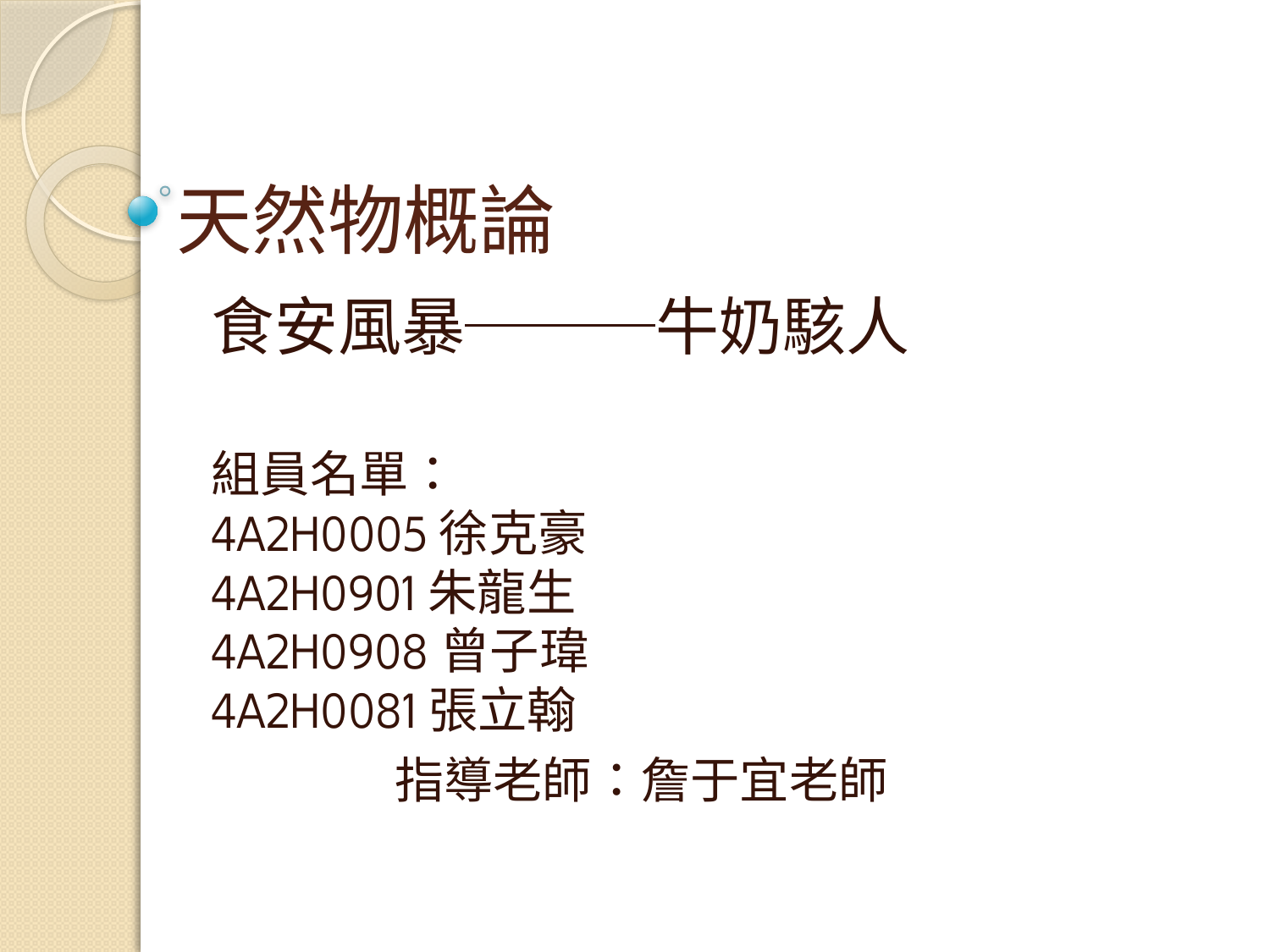

# 天然物概論
食安風暴───牛奶駭人

組員名單：
4A2H0005徐克豪
4A2H0901朱龍生
4A2H0908曾子瑋
4A2H0081張立翰
指導老師：詹于宜老師